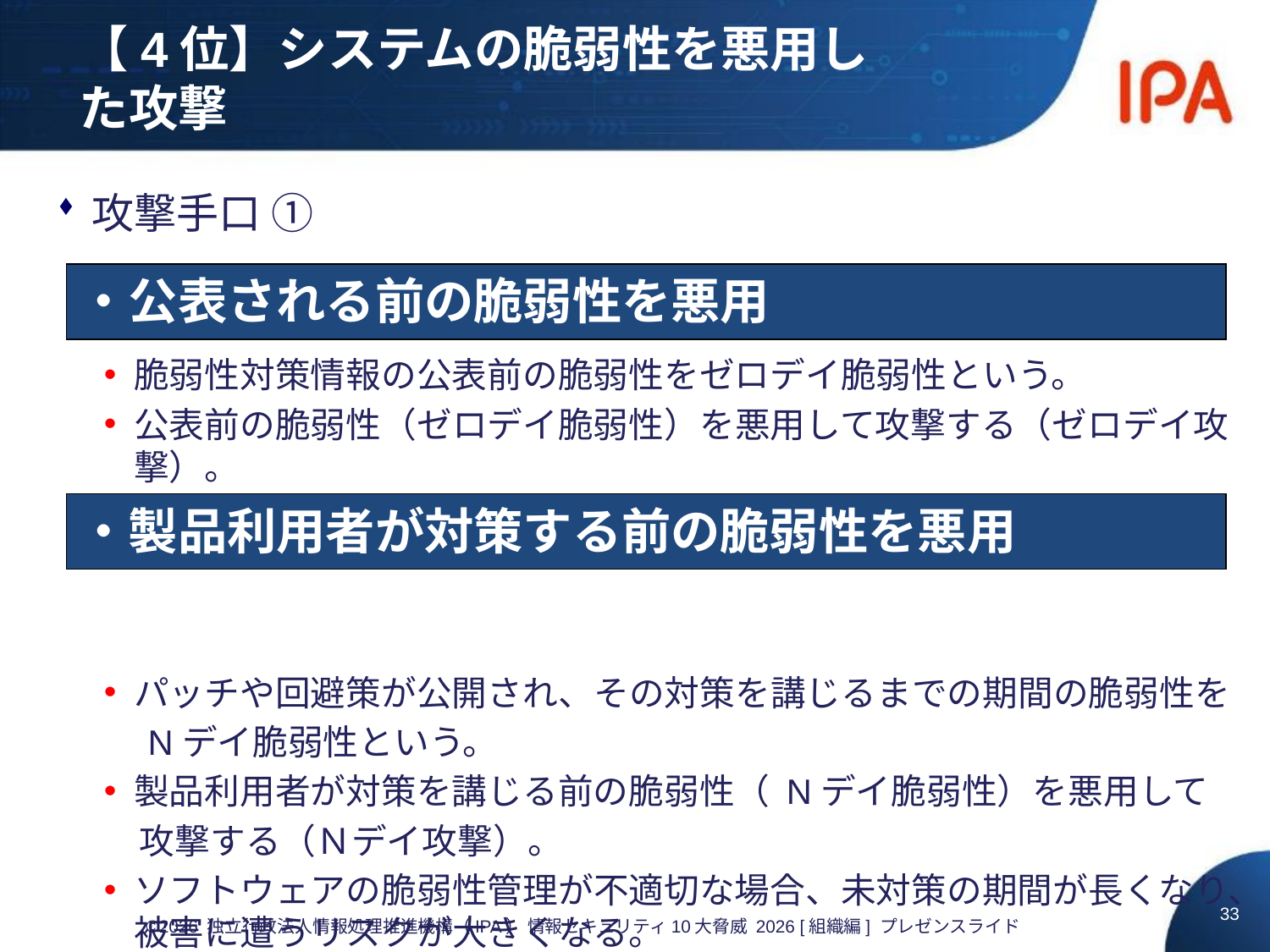

# 【4位】システムの脆弱性を悪用した攻撃
攻撃手口 ①

脆弱性対策情報の公表前の脆弱性をゼロデイ脆弱性という。
公表前の脆弱性（ゼロデイ脆弱性）を悪用して攻撃する（ゼロデイ攻撃）。

パッチや回避策が公開され、その対策を講じるまでの期間の脆弱性を
　Nデイ脆弱性という。
製品利用者が対策を講じる前の脆弱性（ Nデイ脆弱性）を悪用して
　攻撃する（Ｎデイ攻撃）。
ソフトウェアの脆弱性管理が不適切な場合、未対策の期間が長くなり、被害に遭うリスクが大きくなる。
・公表される前の脆弱性を悪用
・製品利用者が対策する前の脆弱性を悪用
33
©2026 独立行政法人情報処理推進機構（IPA） 情報セキュリティ10大脅威 2026 [組織編] プレゼンスライド